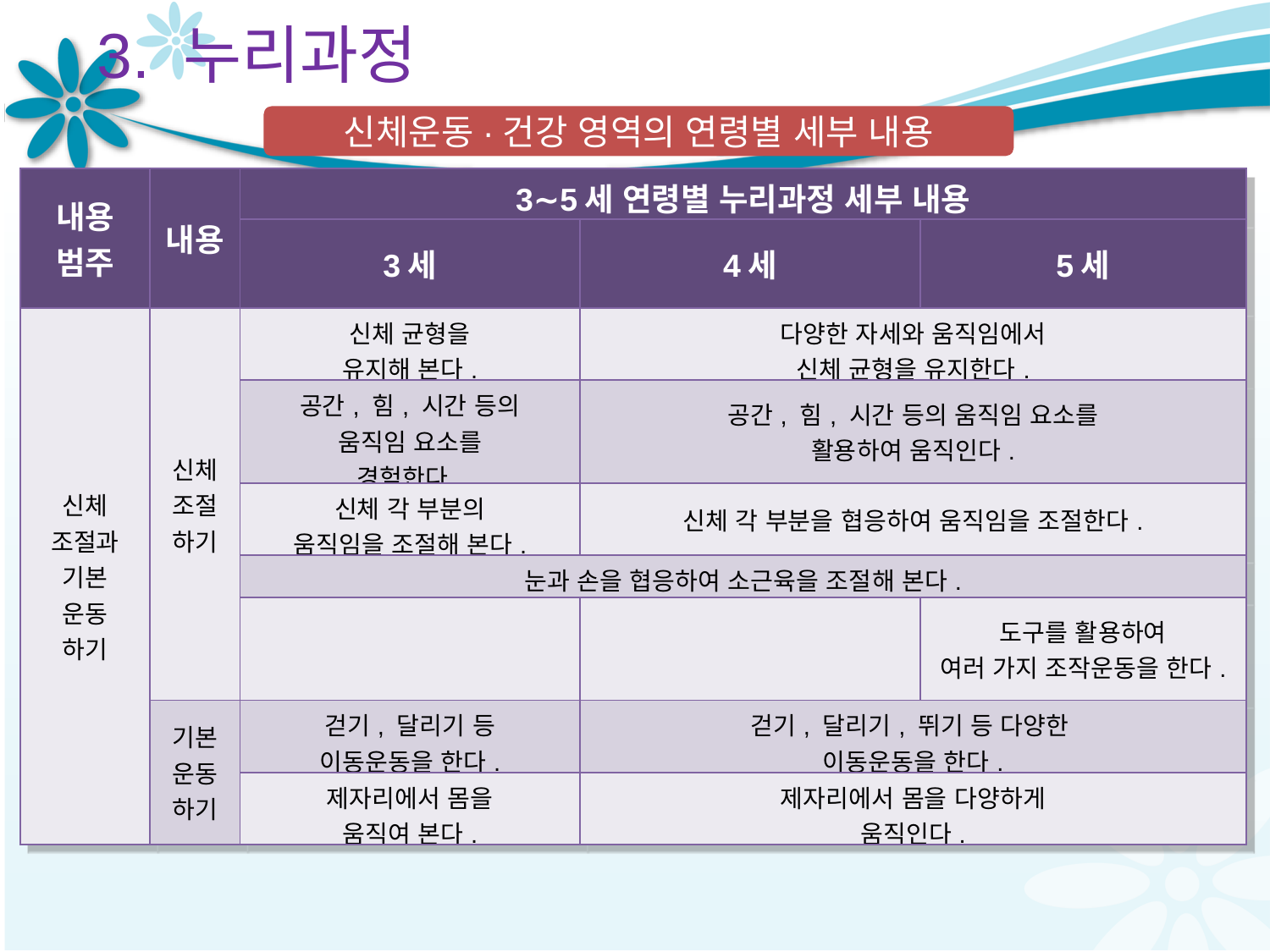

3. 누리과정
신체운동·건강 영역의 연령별 세부 내용
| 내용 범주 | 내용 | 3∼5세 연령별 누리과정 세부 내용 |  |  |
| --- | --- | --- | --- | --- |
|  |  | 3세 | 4세 | 5세 |
| 신체 조절과 기본 운동 하기 | 신체 조절 하기 | 신체 균형을 유지해 본다. | 다양한 자세와 움직임에서 신체 균형을 유지한다. |  |
|  |  | 공간, 힘, 시간 등의 움직임 요소를 경험한다. | 공간, 힘, 시간 등의 움직임 요소를 활용하여 움직인다. |  |
|  |  | 신체 각 부분의 움직임을 조절해 본다. | 신체 각 부분을 협응하여 움직임을 조절한다. |  |
|  |  | 눈과 손을 협응하여 소근육을 조절해 본다. |  |  |
|  |  |  |  | 도구를 활용하여 여러 가지 조작운동을 한다. |
|  | 기본 운동 하기 | 걷기, 달리기 등 이동운동을 한다. | 걷기, 달리기, 뛰기 등 다양한 이동운동을 한다. |  |
|  |  | 제자리에서 몸을 움직여 본다. | 제자리에서 몸을 다양하게 움직인다. |  |